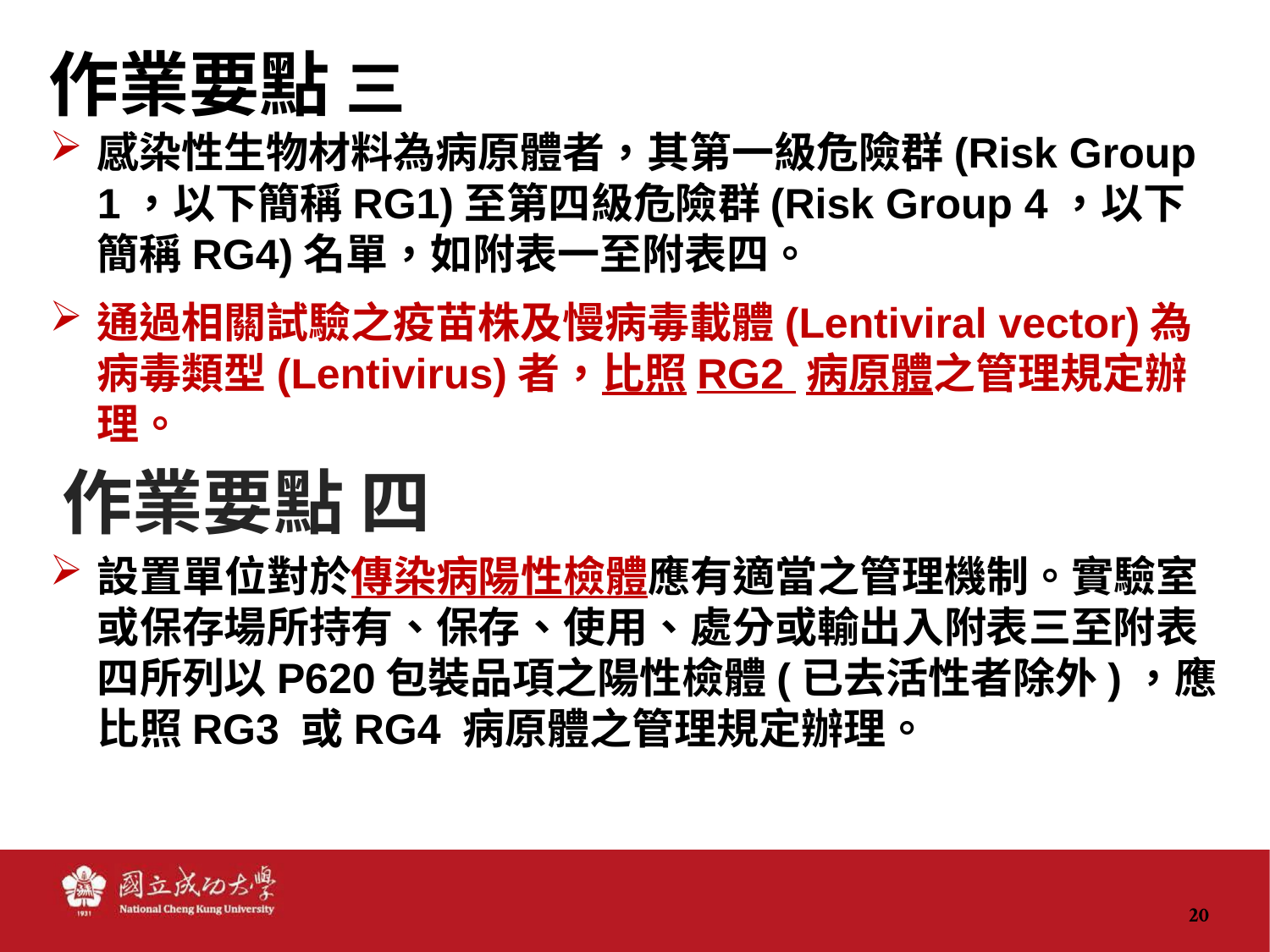

# 作業要點 三
感染性生物材料為病原體者，其第一級危險群(Risk Group 1，以下簡稱RG1)至第四級危險群(Risk Group 4，以下簡稱RG4)名單，如附表一至附表四。
通過相關試驗之疫苗株及慢病毒載體(Lentiviral vector)為病毒類型(Lentivirus)者，比照RG2 病原體之管理規定辦理。
作業要點 四
設置單位對於傳染病陽性檢體應有適當之管理機制。實驗室或保存場所持有、保存、使用、處分或輸出入附表三至附表四所列以P620包裝品項之陽性檢體(已去活性者除外)，應比照RG3 或RG4 病原體之管理規定辦理。
20